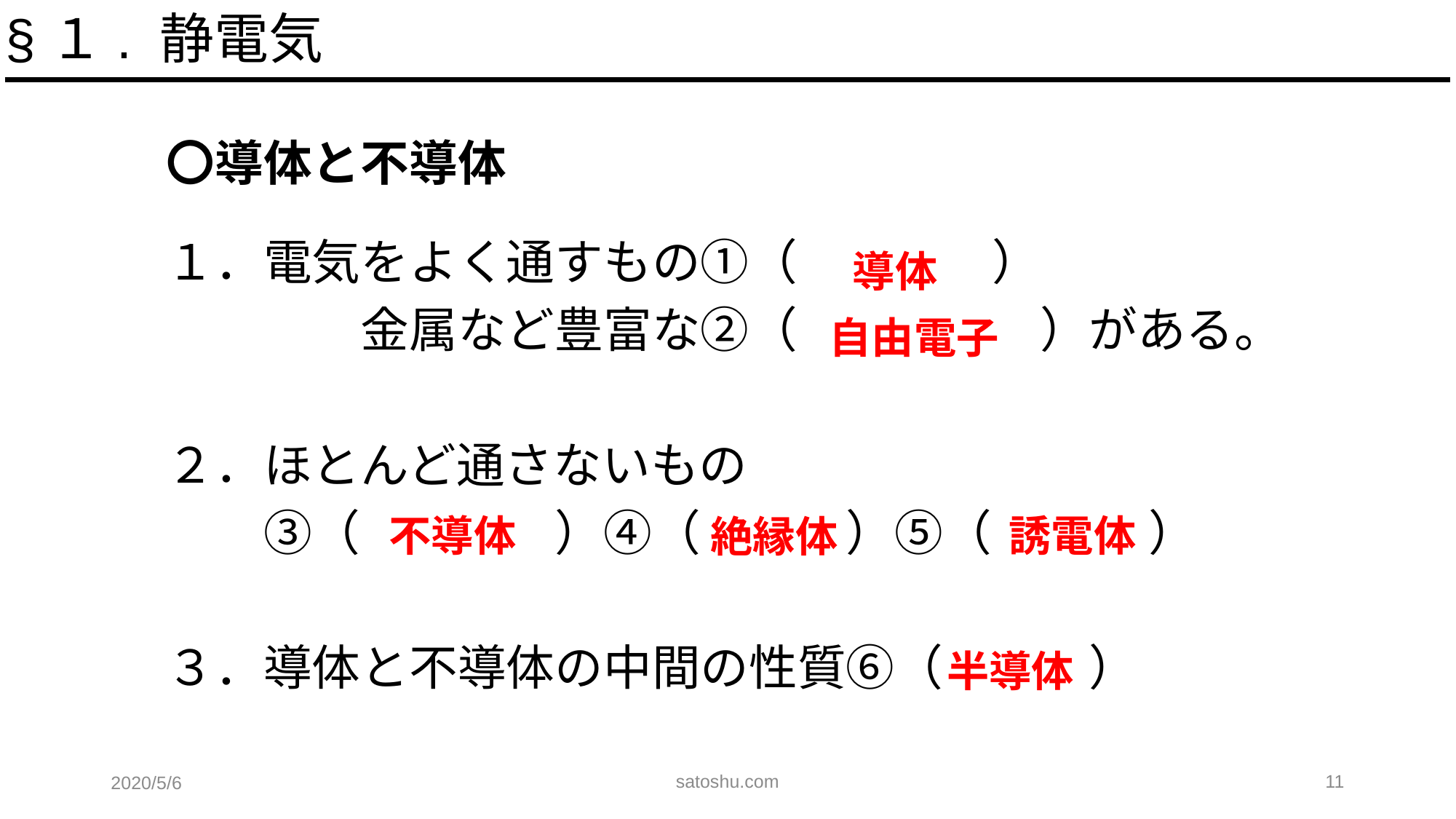

§１. 静電気
〇導体と不導体

１．電気をよく通すもの①（　　　　）
　　　　金属など豊富な②（　　　　　）がある。

２．ほとんど通さないもの
　　③（　　　　）④（　　　）⑤（　　　 ）

３．導体と不導体の中間の性質⑥（　　　）

導体
自由電子
不導体
誘電体
絶縁体
半導体
satoshu.com
11
2020/5/6